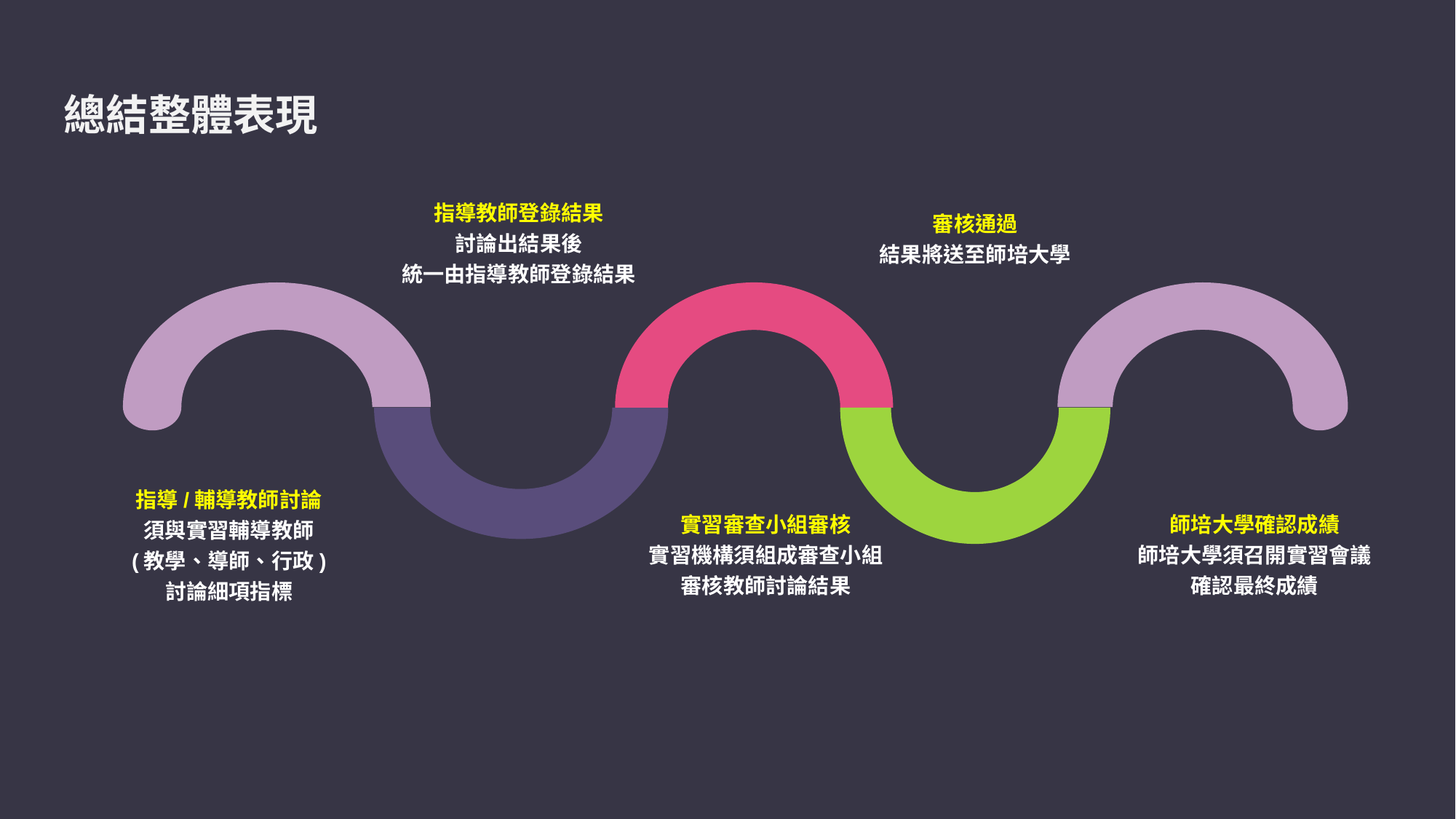

總結整體表現
指導教師登錄結果
討論出結果後
統一由指導教師登錄結果

審核通過
結果將送至師培大學

指導/輔導教師討論
須與實習輔導教師
(教學、導師、行政)
討論細項指標

實習審查小組審核
實習機構須組成審查小組
審核教師討論結果

師培大學確認成績
師培大學須召開實習會議
確認最終成績